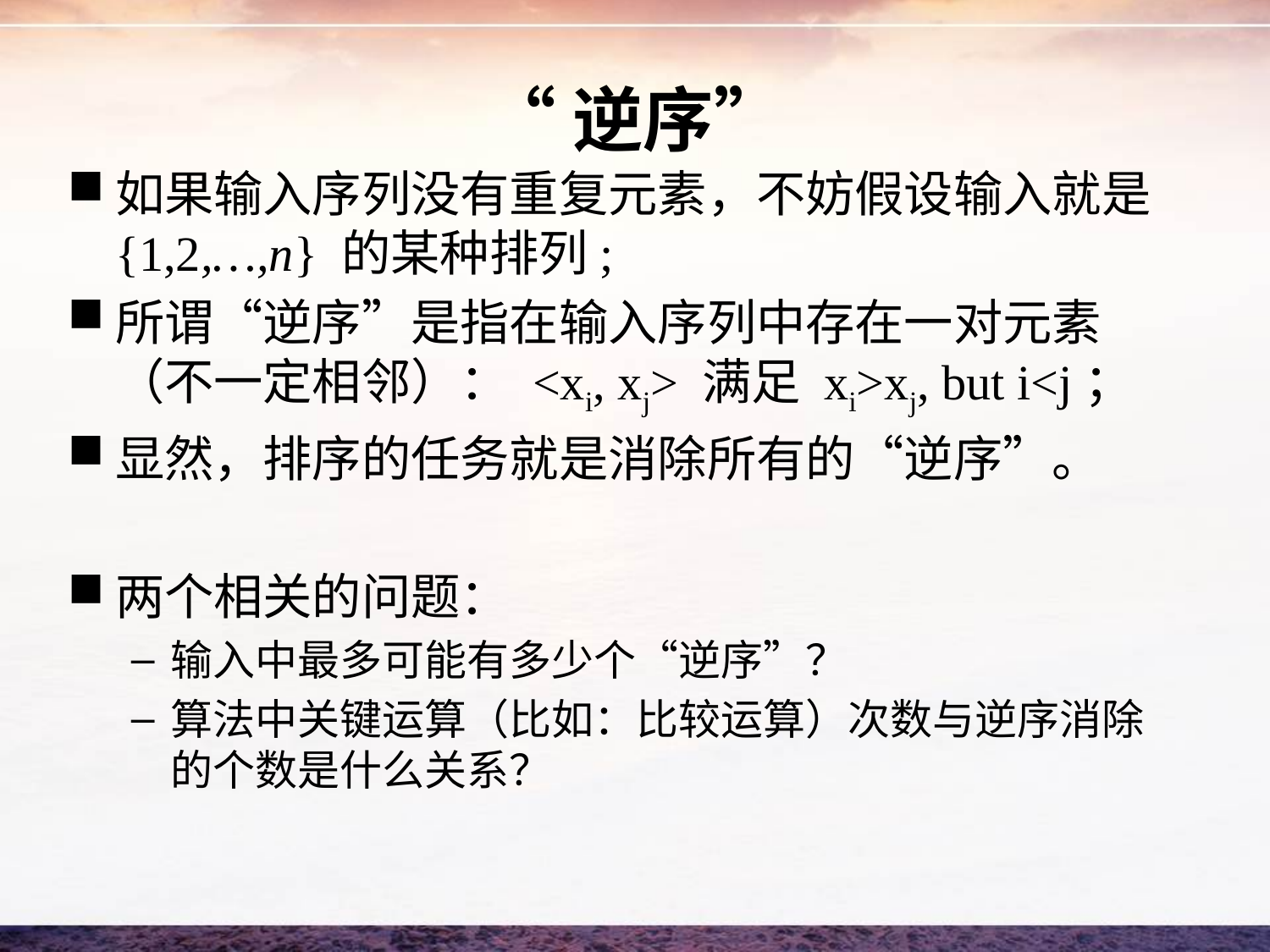

# “逆序”
如果输入序列没有重复元素，不妨假设输入就是{1,2,…,n} 的某种排列;
所谓“逆序”是指在输入序列中存在一对元素（不一定相邻）： <xi, xj> 满足 xi>xj, but i<j；
显然，排序的任务就是消除所有的“逆序”。

两个相关的问题：
输入中最多可能有多少个“逆序”？
算法中关键运算（比如：比较运算）次数与逆序消除的个数是什么关系？